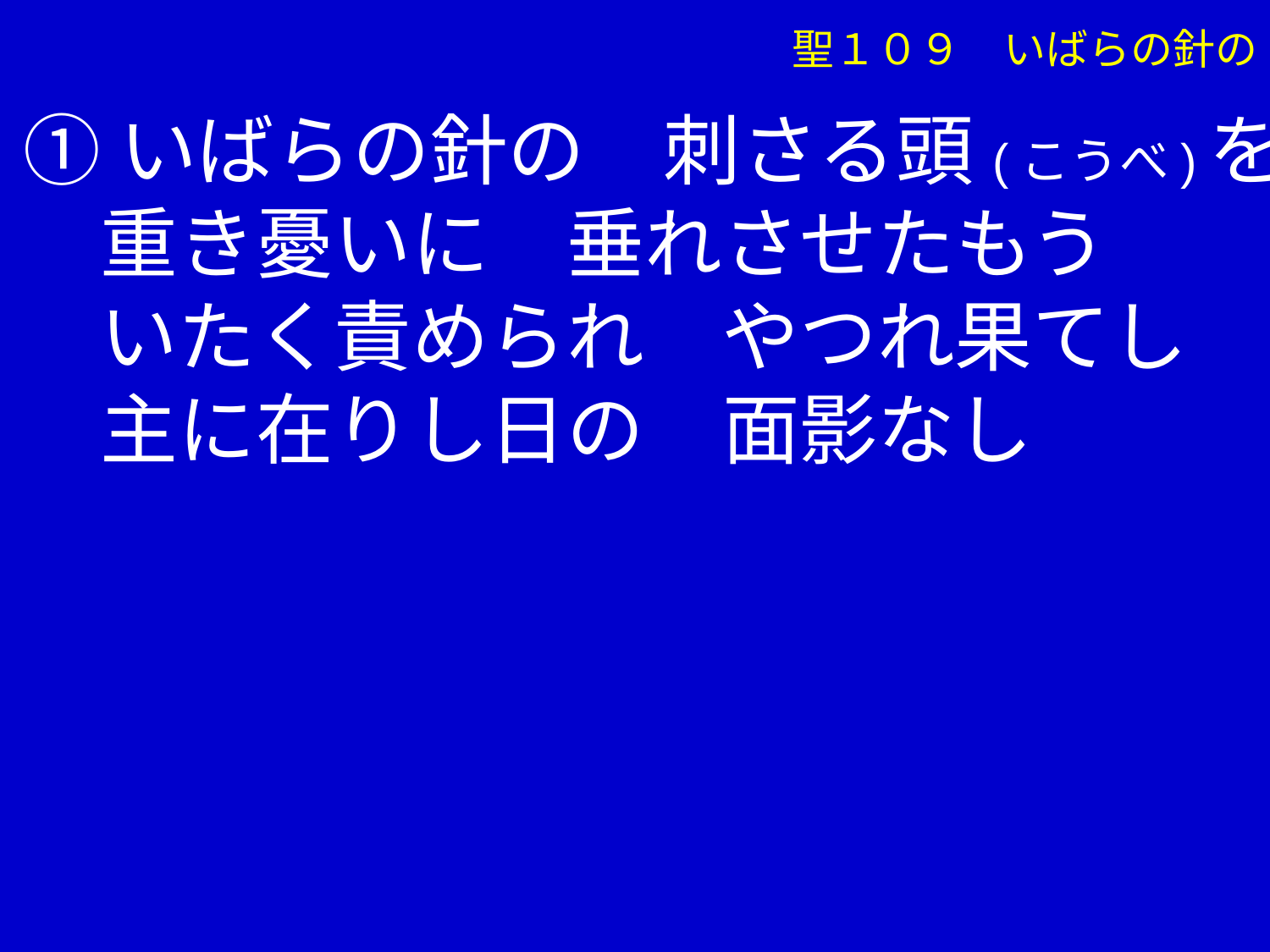

①いばらの針の　刺さる頭(こうべ)を
　重き憂いに　垂れさせたもう
　いたく責められ　やつれ果てし
　主に在りし日の　面影なし
聖１０９　いばらの針の